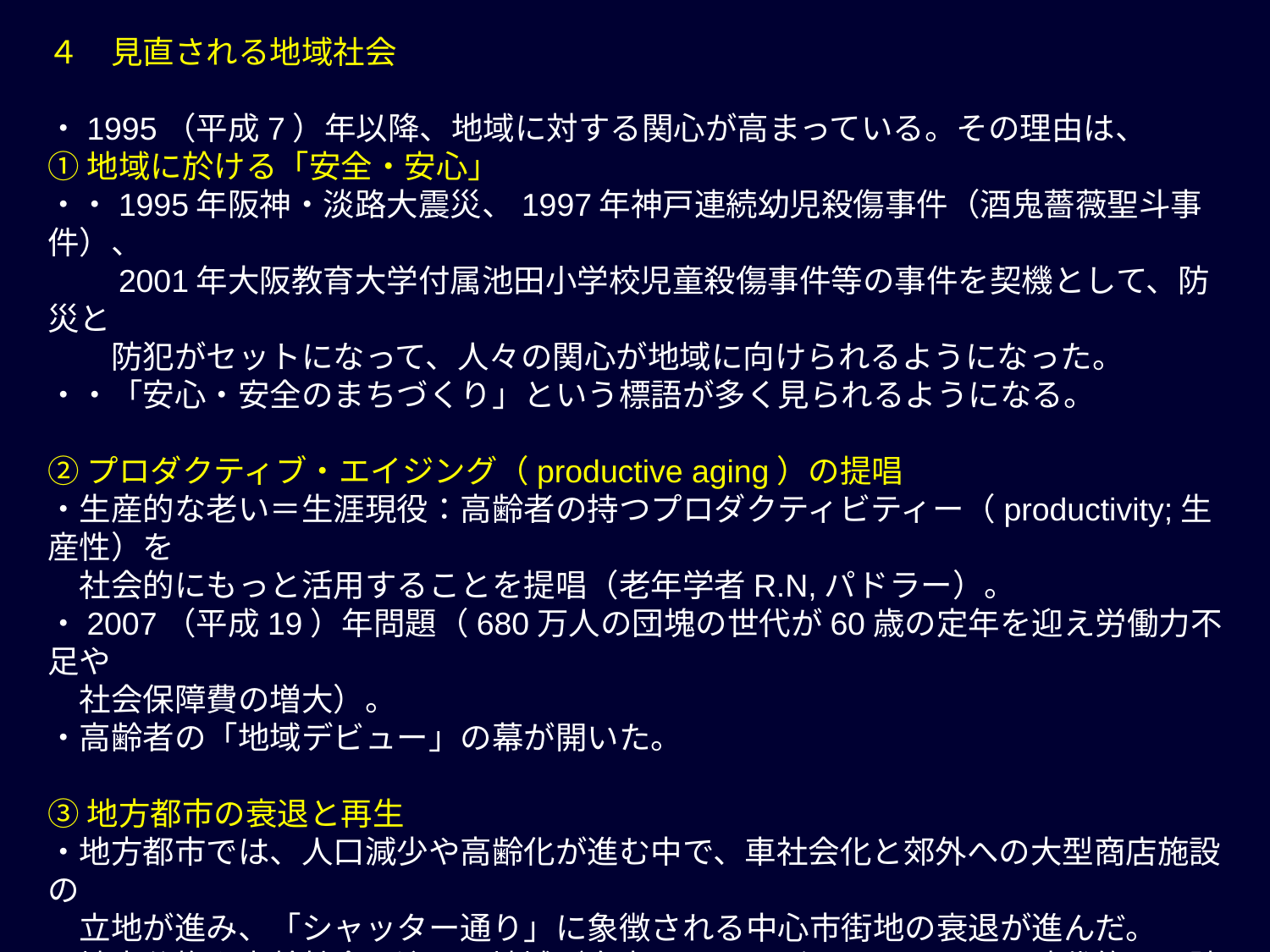

４　見直される地域社会

・1995（平成7）年以降、地域に対する関心が高まっている。その理由は、
①地域に於ける「安全・安心」
・・1995年阪神・淡路大震災、1997年神戸連続幼児殺傷事件（酒鬼薔薇聖斗事件）、
　　2001年大阪教育大学付属池田小学校児童殺傷事件等の事件を契機として、防災と
　　防犯がセットになって、人々の関心が地域に向けられるようになった。
・・「安心・安全のまちづくり」という標語が多く見られるようになる。

②プロダクティブ・エイジング（productive aging）の提唱
・生産的な老い＝生涯現役：高齢者の持つプロダクティビティー（productivity;生産性）を
　社会的にもっと活用することを提唱（老年学者R.N,パドラー）。
・2007（平成19）年問題（680万人の団塊の世代が60歳の定年を迎え労働力不足や
　社会保障費の増大）。
・高齢者の「地域デビュー」の幕が開いた。

③地方都市の衰退と再生
・地方都市では、人口減少や高齢化が進む中で、車社会化と郊外への大型商店施設の
　立地が進み、「シャッター通り」に象徴される中心市街地の衰退が進んだ。
・地方分権や高齢社会を迎えて地域が自立しなければならないという時代的な要請の中
　で、地域資源をもう一度見直し、新たなブランド力のある産業を創出し、雇用の拡充や
　観光客増大を意図した取り組みが盛んになる。